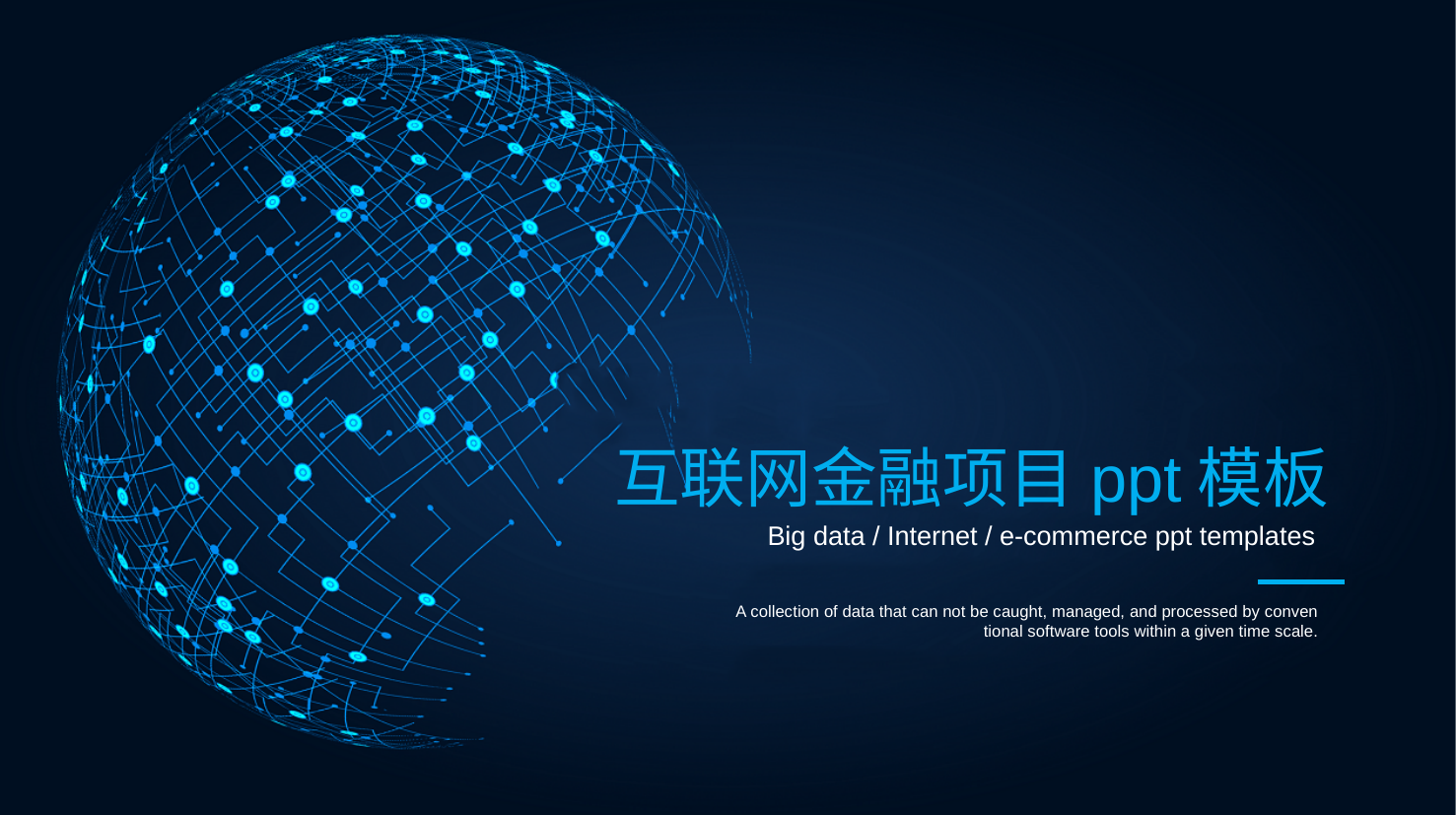

互联网金融项目ppt模板
Big data / Internet / e-commerce ppt templates
A collection of data that can not be caught, managed, and processed by conven
tional software tools within a given time scale.